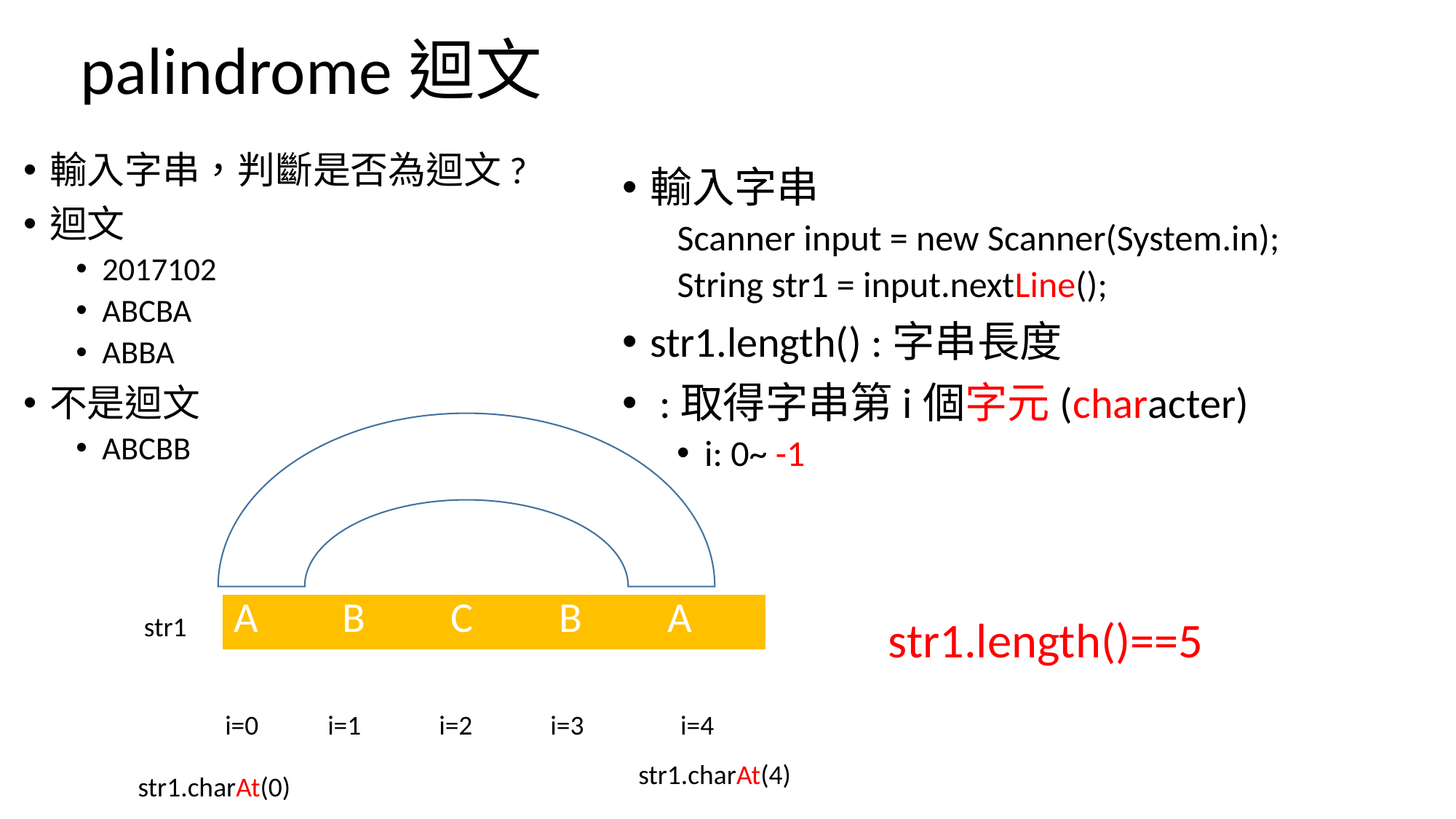

# palindrome迴文
輸入字串，判斷是否為迴文?
迴文
2017102
ABCBA
ABBA
不是迴文
ABCBB

輸入字串
Scanner input = new Scanner(System.in);
String str1 = input.nextLine();
str1.length() :字串長度
 :取得字串第i個字元(character)
i: 0~ -1

| A | B | C | B | A |
| --- | --- | --- | --- | --- |
str1
str1.length()==5
i=0
i=1
i=2
i=3
i=4
str1.charAt(4)
str1.charAt(0)